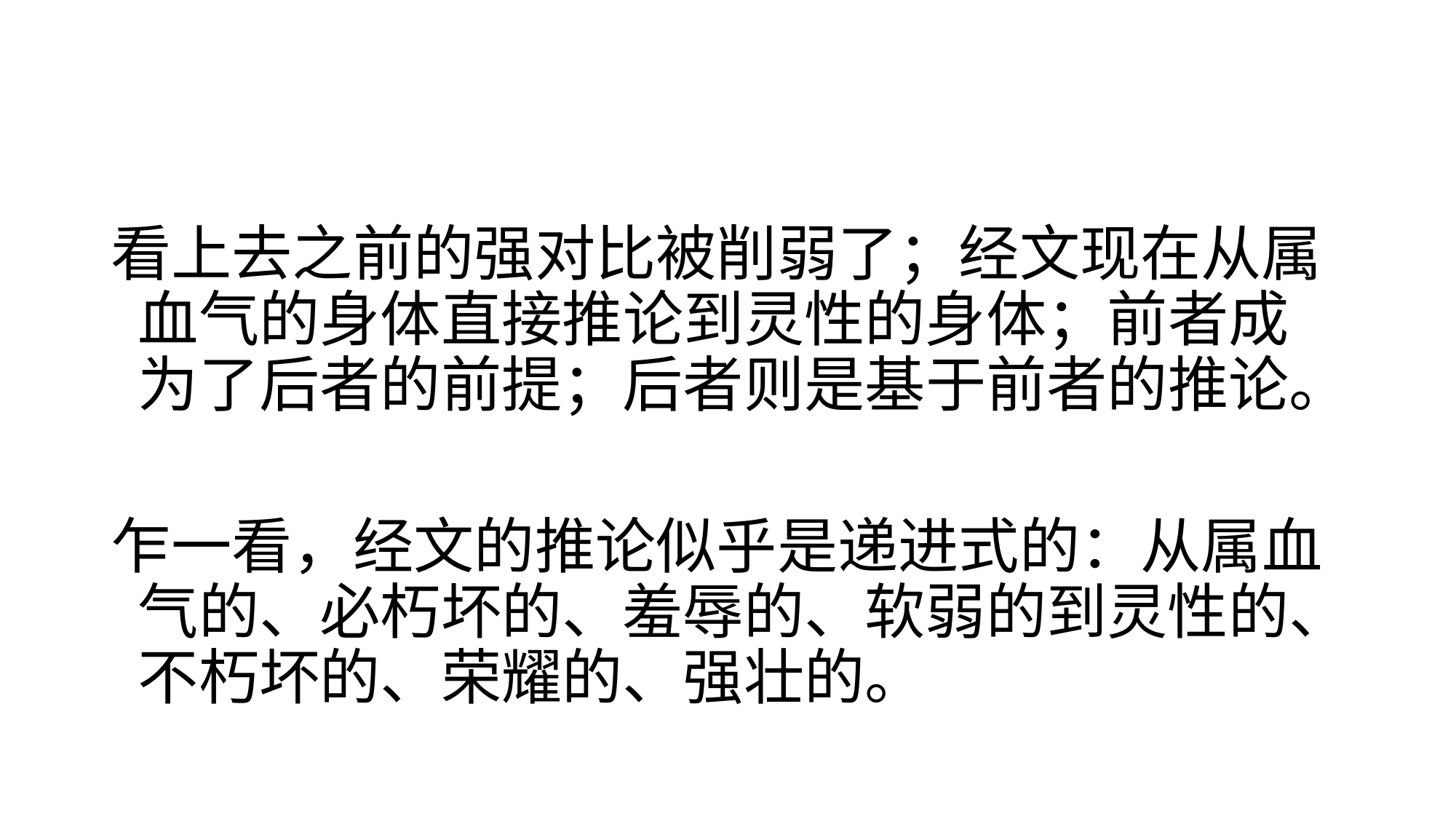

#
看上去之前的强对比被削弱了；经文现在从属血气的身体直接推论到灵性的身体；前者成为了后者的前提；后者则是基于前者的推论。

乍一看，经文的推论似乎是递进式的：从属血气的、必朽坏的、羞辱的、软弱的到灵性的、不朽坏的、荣耀的、强壮的。